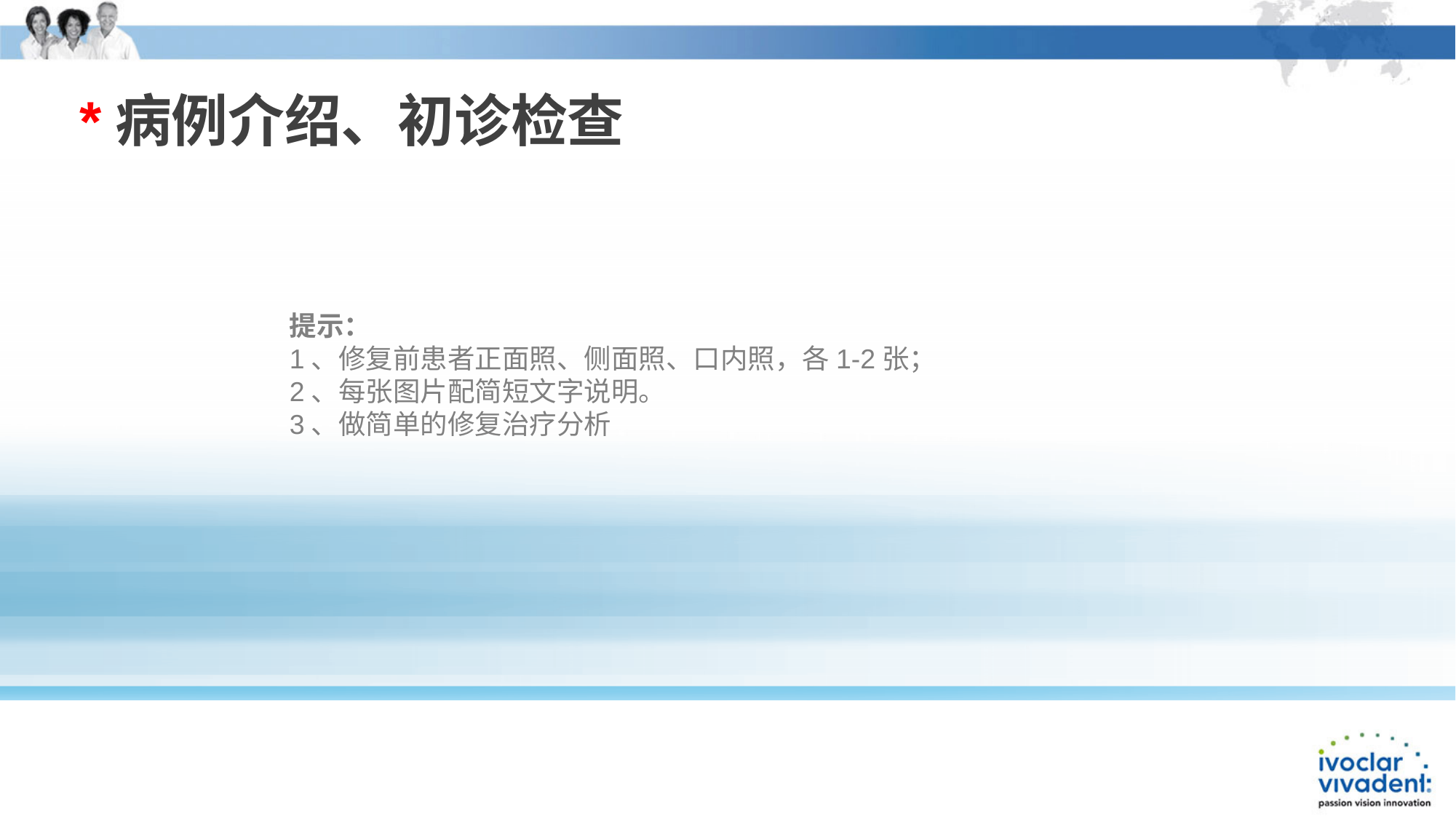

# *病例介绍、初诊检查
提示：
1、修复前患者正面照、侧面照、口内照，各1-2张；
2、每张图片配简短文字说明。
3、做简单的修复治疗分析